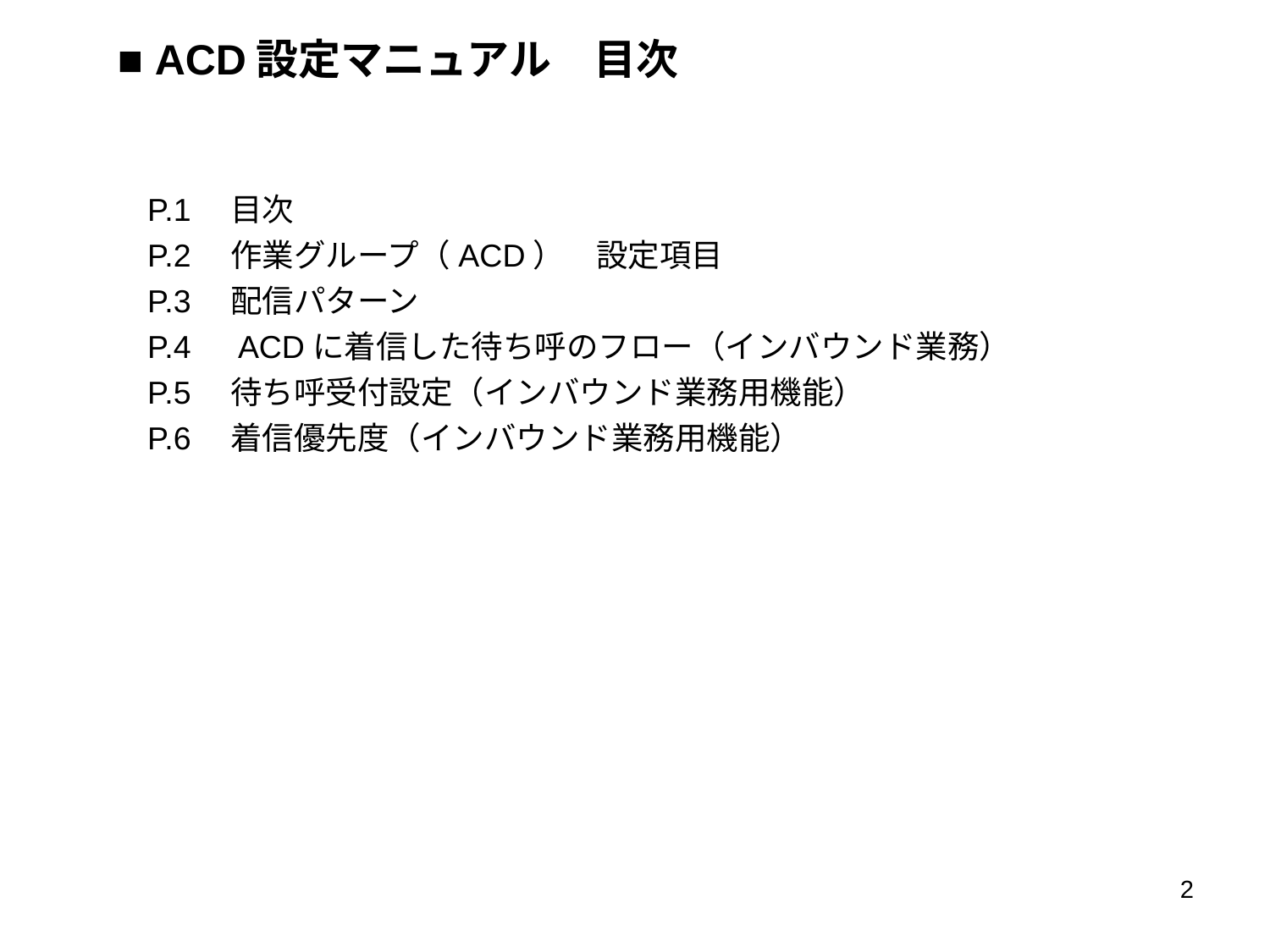

■ ACD設定マニュアル　目次
P.1　目次
P.2　作業グループ（ACD）　設定項目
P.3　配信パターン
P.4　ACDに着信した待ち呼のフロー（インバウンド業務）
P.5　待ち呼受付設定（インバウンド業務用機能）
P.6　着信優先度（インバウンド業務用機能）
2